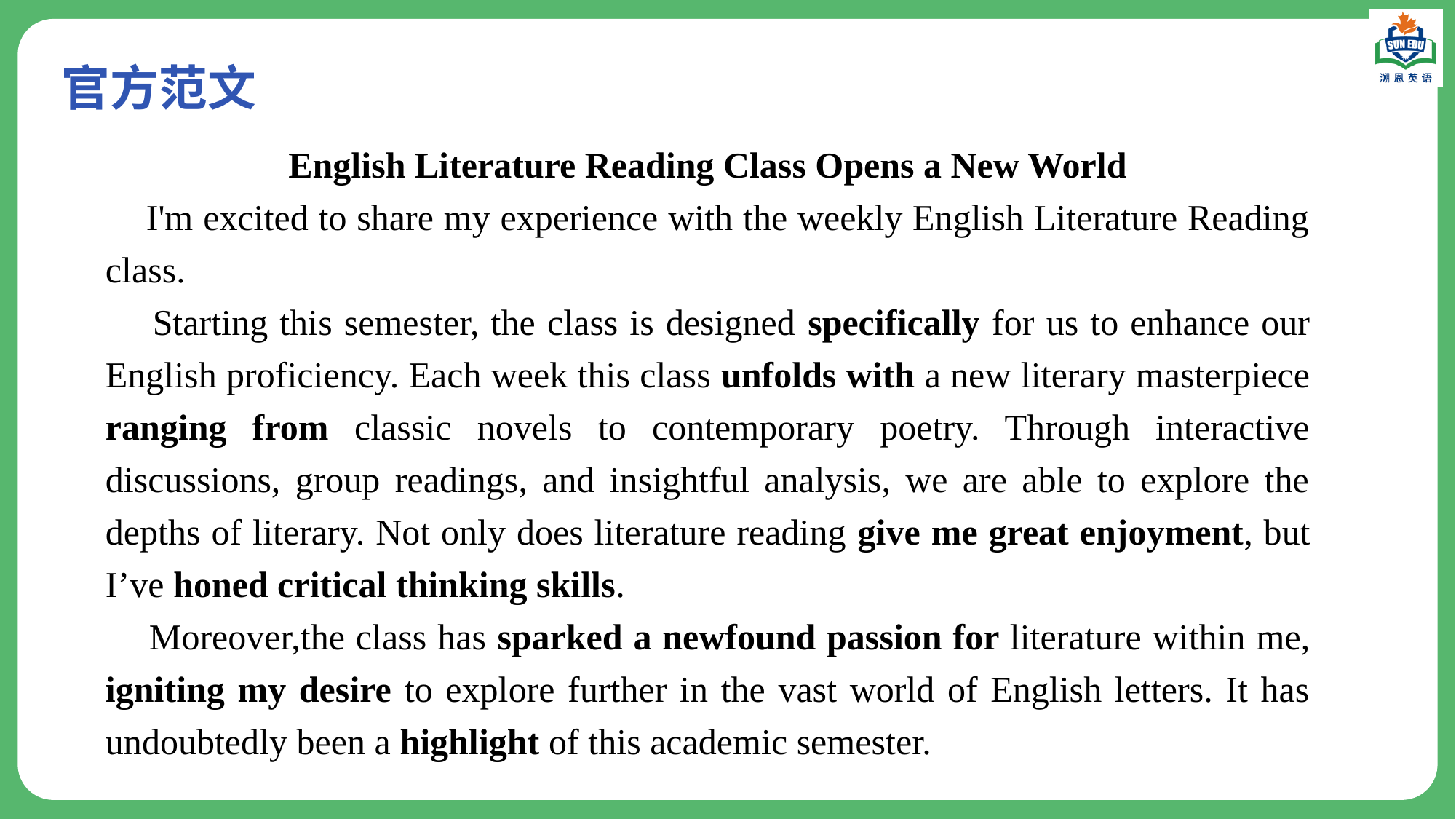

# 官方范文
English Literature Reading Class Opens a New World
    I'm excited to share my experience with the weekly English Literature Reading class.
    Starting this semester, the class is designed specifically for us to enhance our English proficiency. Each week this class unfolds with a new literary masterpiece ranging from classic novels to contemporary poetry. Through interactive discussions, group readings, and insightful analysis, we are able to explore the depths of literary. Not only does literature reading give me great enjoyment, but I’ve honed critical thinking skills.
    Moreover,the class has sparked a newfound passion for literature within me, igniting my desire to explore further in the vast world of English letters. It has undoubtedly been a highlight of this academic semester.